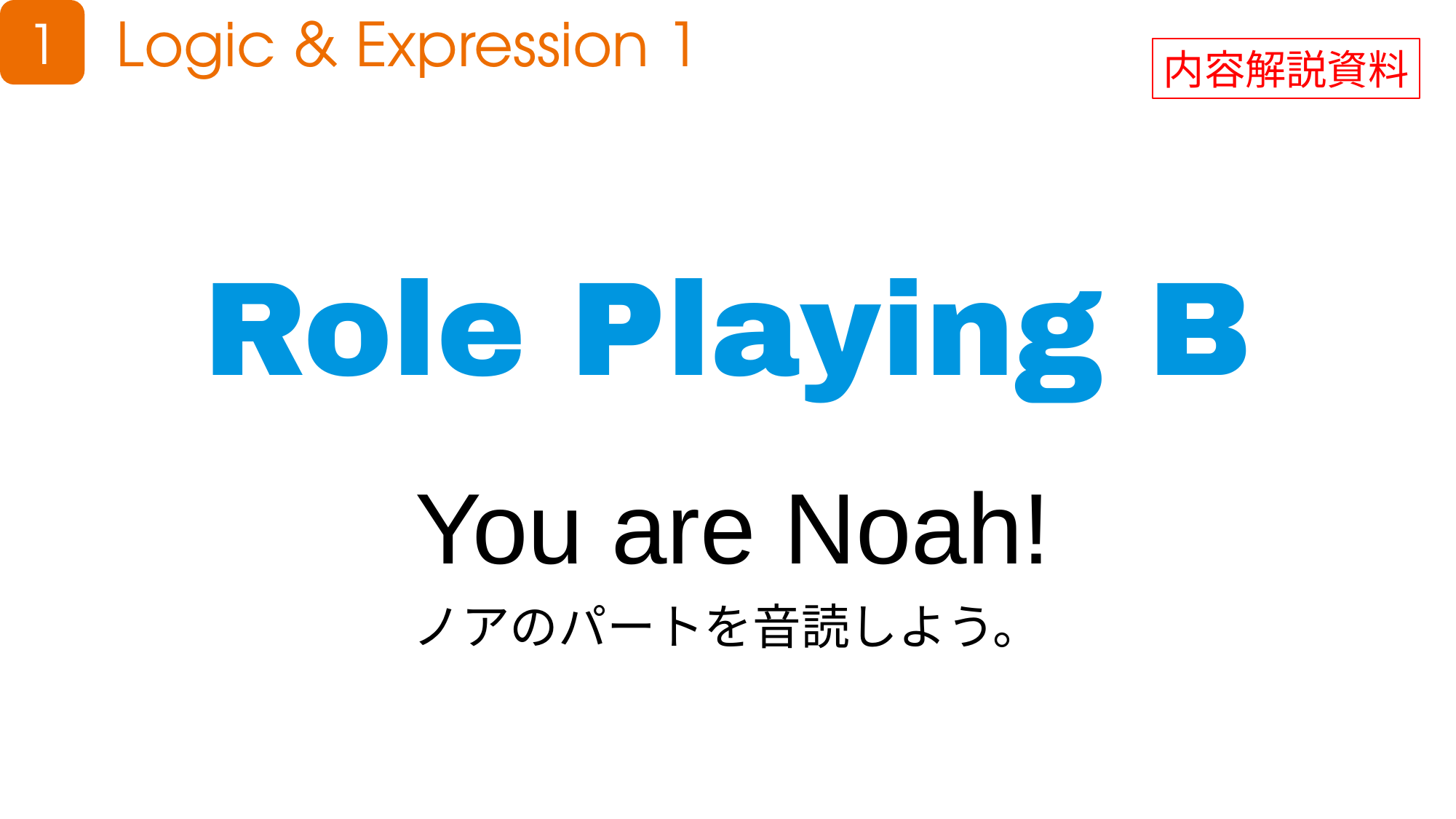

内容解説資料
Role Playing B
You are Noah!
ノアのパートを音読しよう。